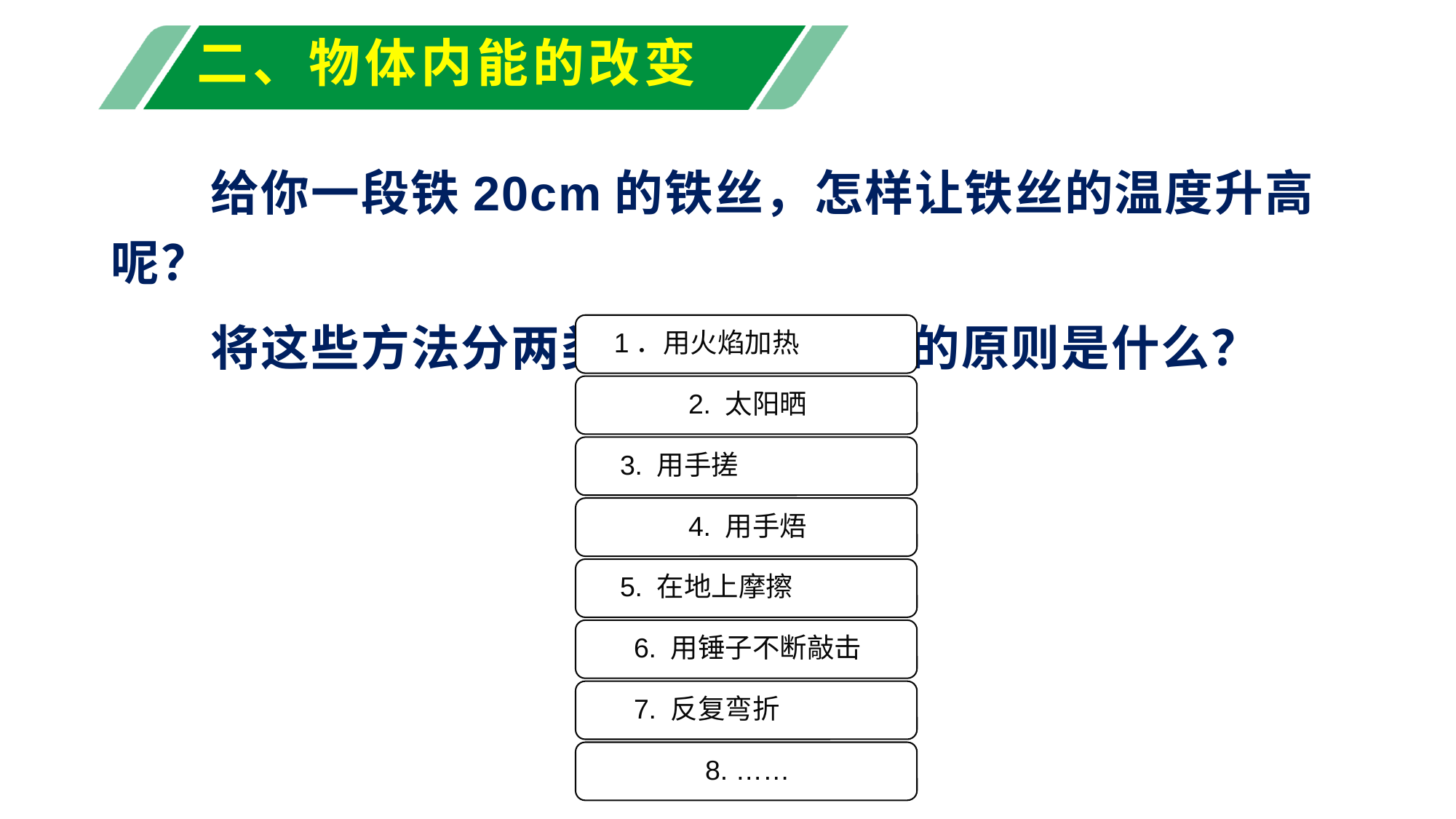

# 二、物体内能的改变
　　给你一段铁20cm的铁丝，怎样让铁丝的温度升高呢？
　　将这些方法分两类，说说你分类的原则是什么？

1．用火焰加热
2. 太阳晒
3. 用手搓
4. 用手焐
5. 在地上摩擦
6. 用锤子不断敲击
7. 反复弯折
8. ……